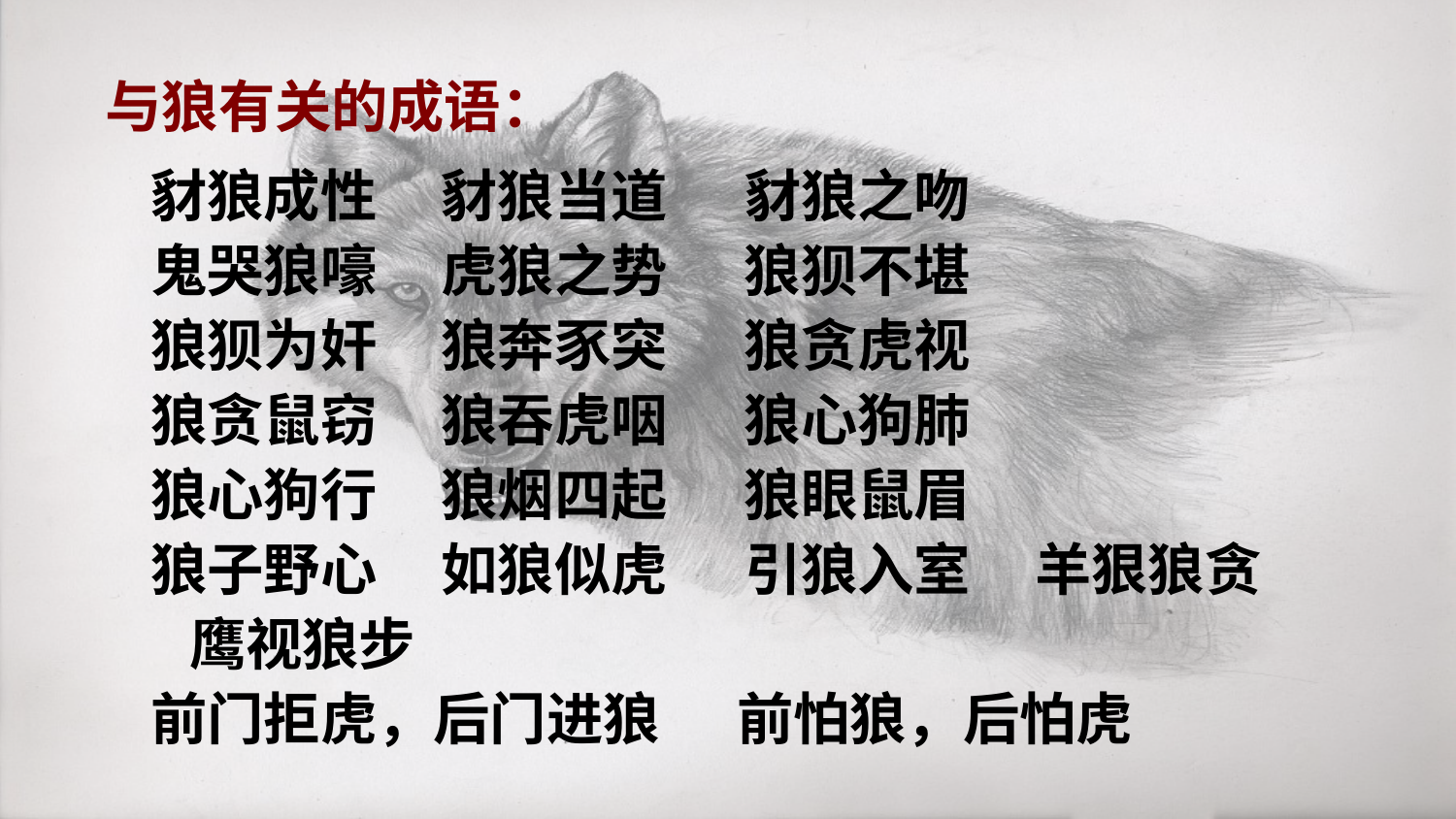

与狼有关的成语：
豺狼成性     豺狼当道      豺狼之吻
鬼哭狼嚎     虎狼之势      狼狈不堪
狼狈为奸     狼奔豕突      狼贪虎视
狼贪鼠窃     狼吞虎咽      狼心狗肺
狼心狗行     狼烟四起      狼眼鼠眉
狼子野心     如狼似虎      引狼入室     羊狠狼贪     鹰视狼步
前门拒虎，后门进狼      前怕狼，后怕虎